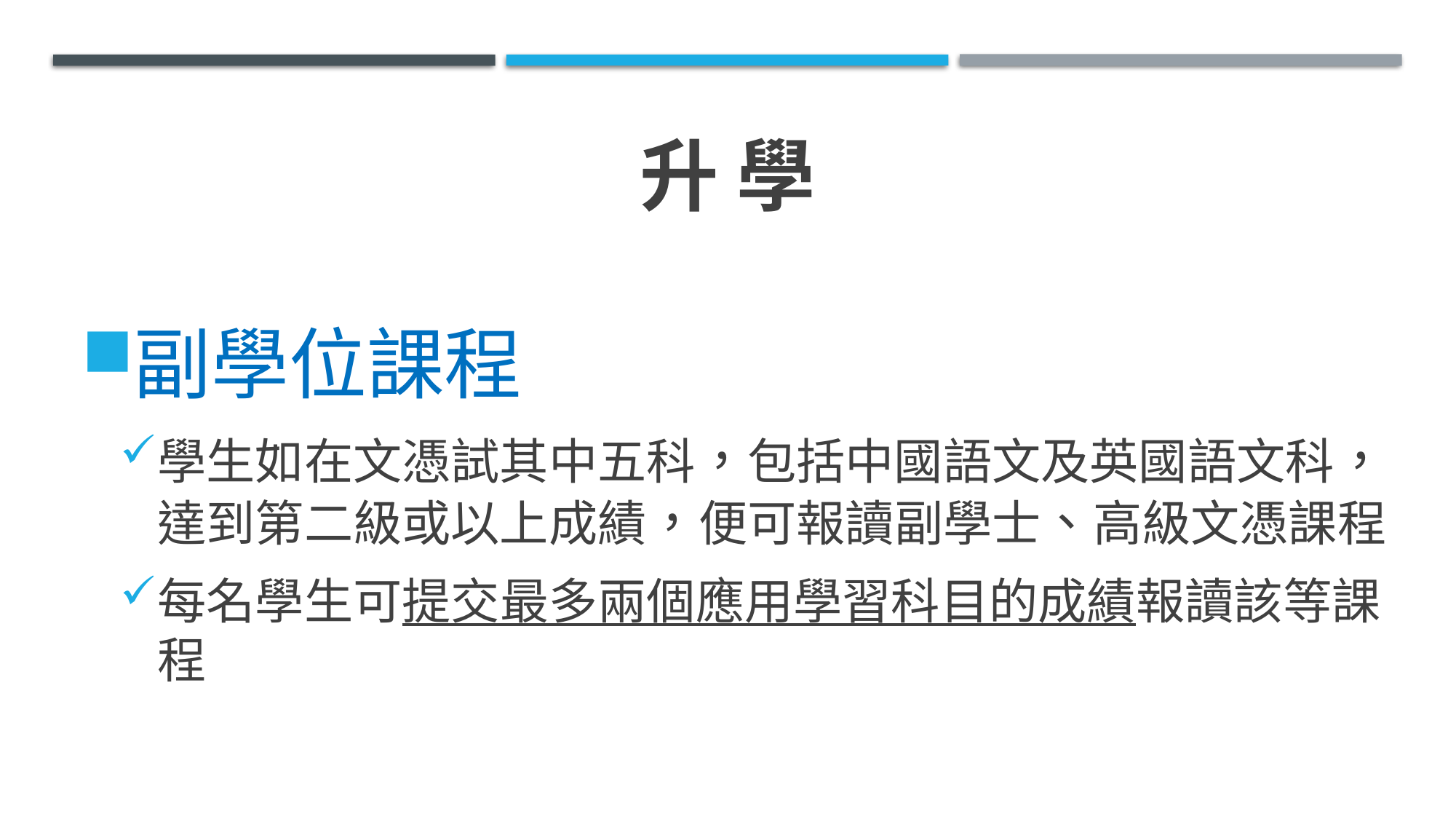

# 升 學
副學位課程
學生如在文憑試其中五科，包括中國語文及英國語文科，達到第二級或以上成績，便可報讀副學士、高級文憑課程
每名學生可提交最多兩個應用學習科目的成績報讀該等課程